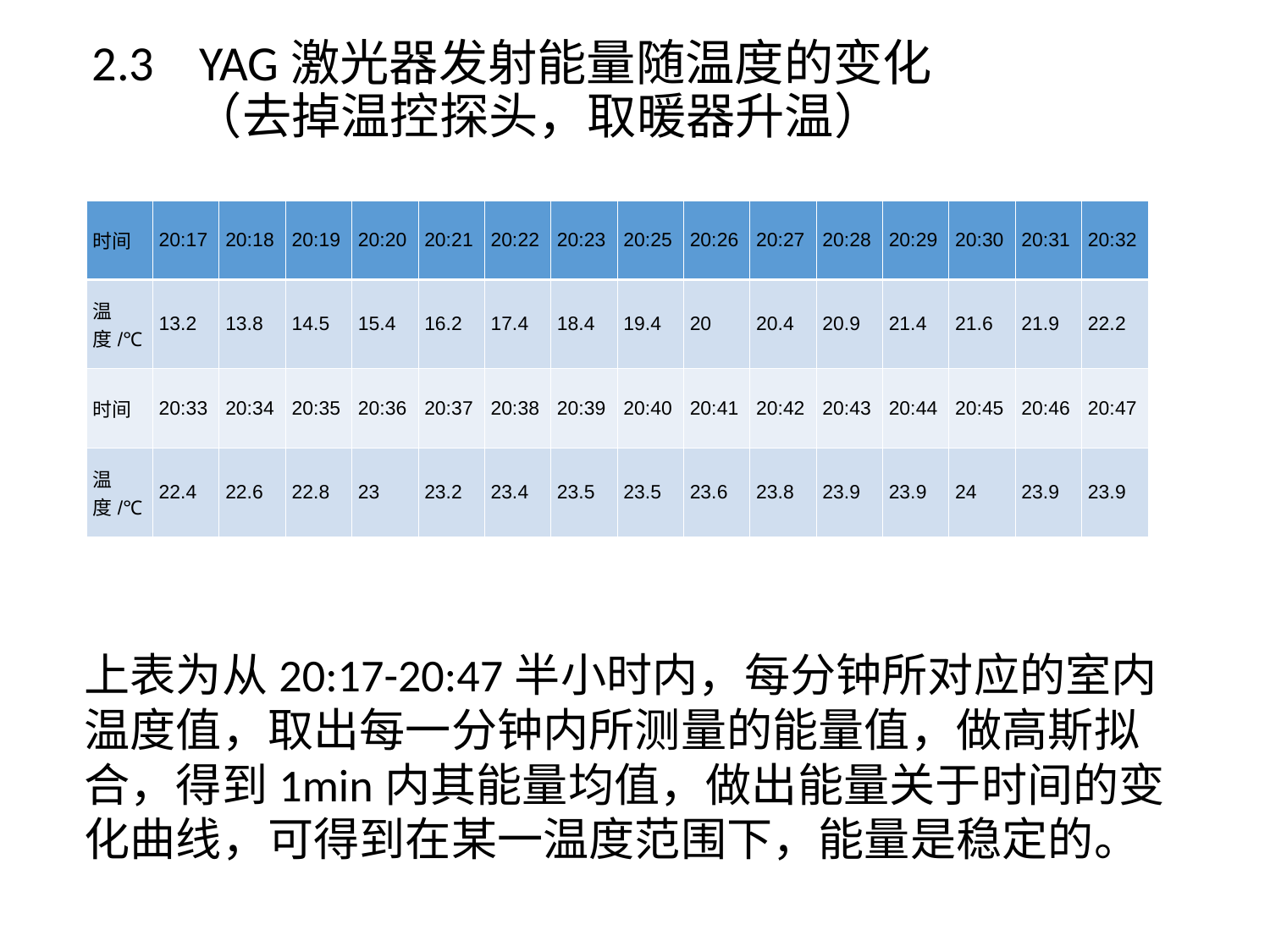

# 2.3    YAG激光器发射能量随温度的变化 （去掉温控探头，取暖器升温）
| 时间 | 20:17 | 20:18 | 20:19 | 20:20 | 20:21 | 20:22 | 20:23 | 20:25 | 20:26 | 20:27 | 20:28 | 20:29 | 20:30 | 20:31 | 20:32 |
| --- | --- | --- | --- | --- | --- | --- | --- | --- | --- | --- | --- | --- | --- | --- | --- |
| 温度/℃ | 13.2 | 13.8 | 14.5 | 15.4 | 16.2 | 17.4 | 18.4 | 19.4 | 20 | 20.4 | 20.9 | 21.4 | 21.6 | 21.9 | 22.2 |
| 时间 | 20:33 | 20:34 | 20:35 | 20:36 | 20:37 | 20:38 | 20:39 | 20:40 | 20:41 | 20:42 | 20:43 | 20:44 | 20:45 | 20:46 | 20:47 |
| 温度/℃ | 22.4 | 22.6 | 22.8 | 23 | 23.2 | 23.4 | 23.5 | 23.5 | 23.6 | 23.8 | 23.9 | 23.9 | 24 | 23.9 | 23.9 |
上表为从20:17-20:47半小时内，每分钟所对应的室内温度值，取出每一分钟内所测量的能量值，做高斯拟合，得到1min内其能量均值，做出能量关于时间的变化曲线，可得到在某一温度范围下，能量是稳定的。